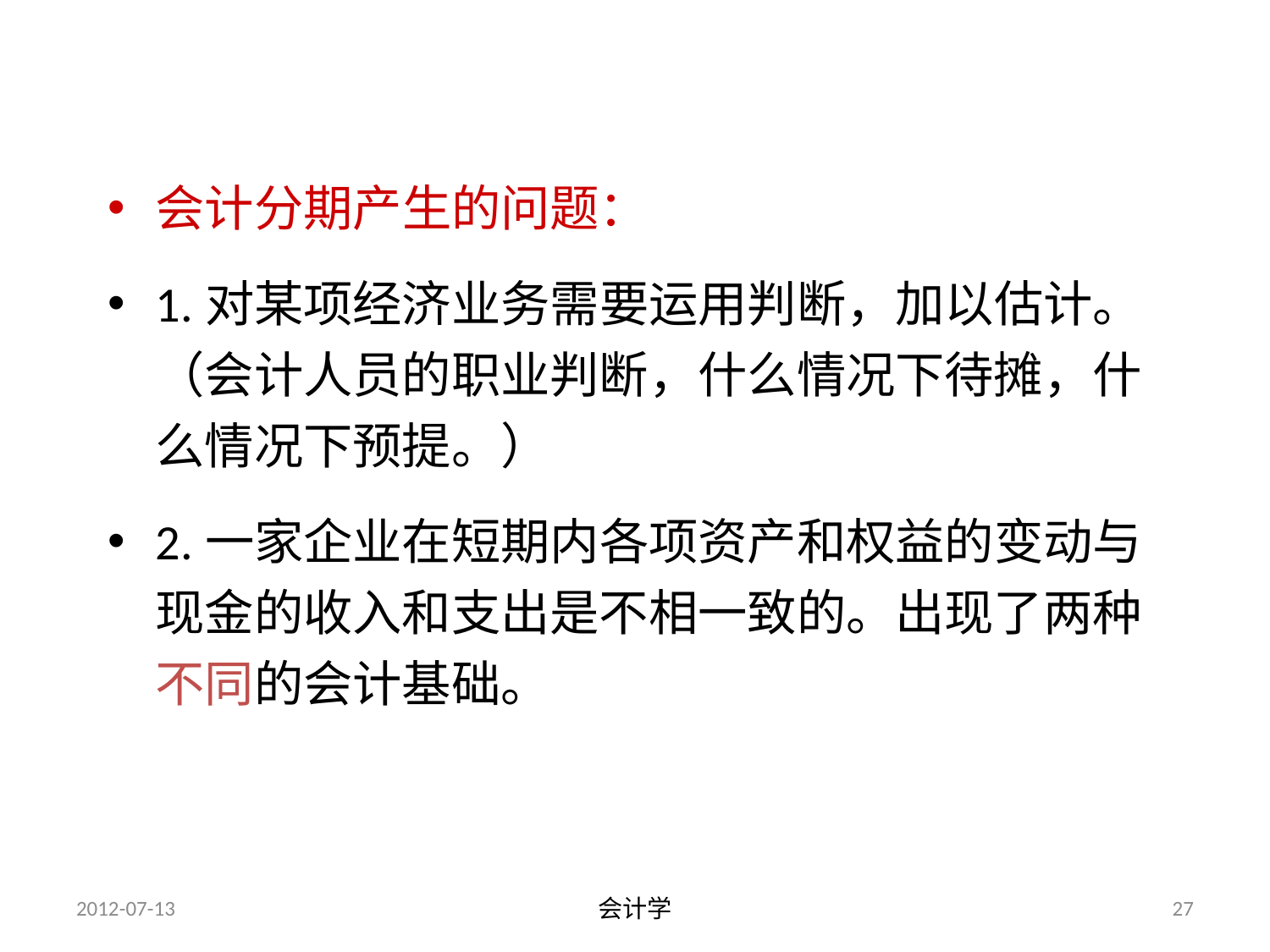

会计分期产生的问题：
1.对某项经济业务需要运用判断，加以估计。（会计人员的职业判断，什么情况下待摊，什么情况下预提。）
2.一家企业在短期内各项资产和权益的变动与现金的收入和支出是不相一致的。出现了两种不同的会计基础。

2012-07-13
会计学
27